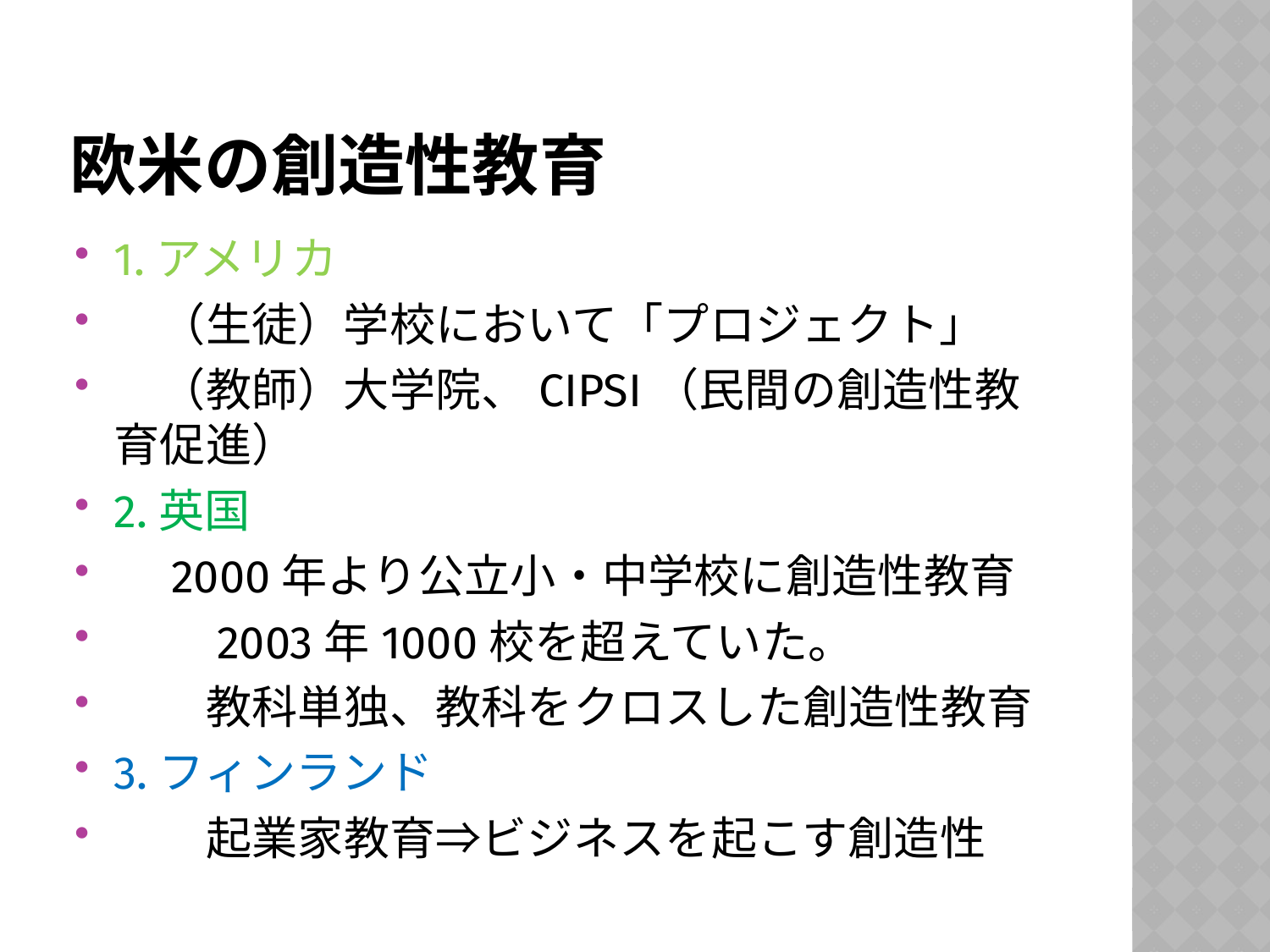

# 欧米の創造性教育
1.アメリカ
　（生徒）学校において「プロジェクト」
　（教師）大学院、CIPSI（民間の創造性教育促進）
2.英国
　2000年より公立小・中学校に創造性教育
　　2003年1000校を超えていた。
　　教科単独、教科をクロスした創造性教育
3.フィンランド
　　起業家教育⇒ビジネスを起こす創造性